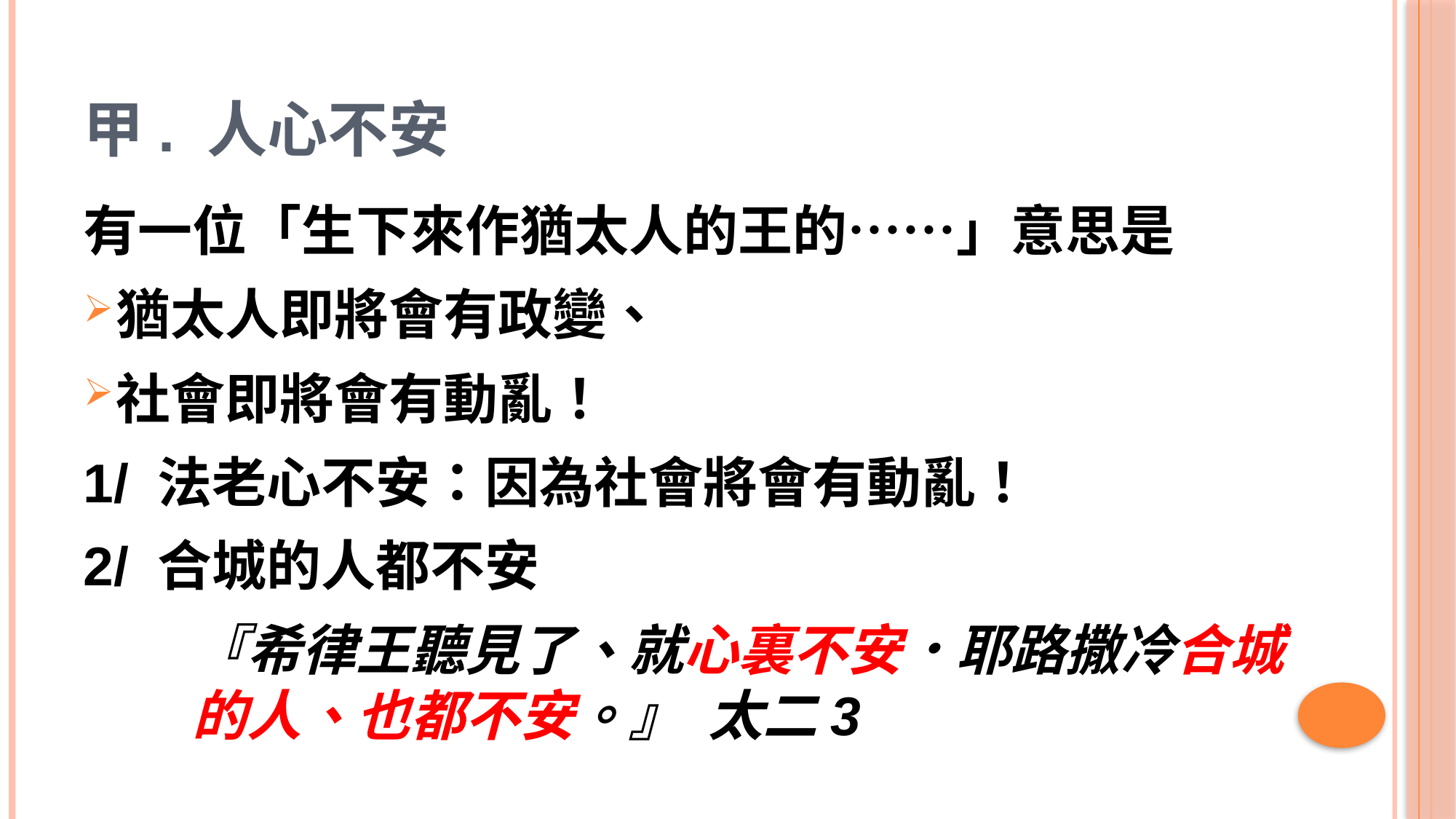

# 甲. 人心不安
有一位「生下來作猶太人的王的……」意思是
猶太人即將會有政變、
社會即將會有動亂！
1/ 法老心不安：因為社會將會有動亂！
2/ 合城的人都不安
	『希律王聽見了、就心裏不安．耶路撒冷合城	的人、也都不安。』  太二3